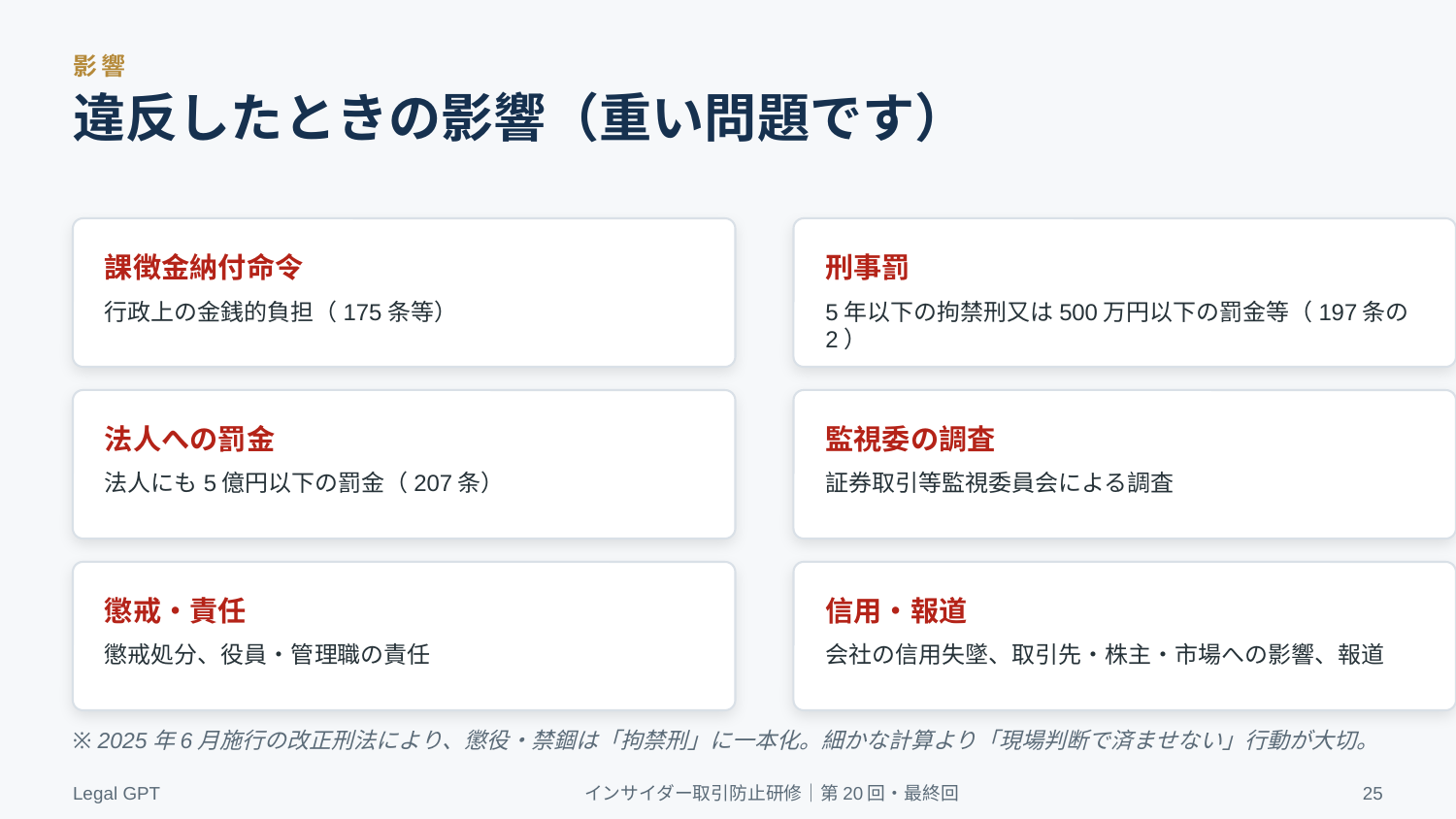

影響
違反したときの影響（重い問題です）

課徴金納付命令
刑事罰
行政上の金銭的負担（175条等）
5年以下の拘禁刑又は500万円以下の罰金等（197条の2）

法人への罰金
監視委の調査
法人にも5億円以下の罰金（207条）
証券取引等監視委員会による調査

懲戒・責任
信用・報道
懲戒処分、役員・管理職の責任
会社の信用失墜、取引先・株主・市場への影響、報道
※ 2025年6月施行の改正刑法により、懲役・禁錮は「拘禁刑」に一本化。細かな計算より「現場判断で済ませない」行動が大切。
Legal GPT
インサイダー取引防止研修｜第20回・最終回
25